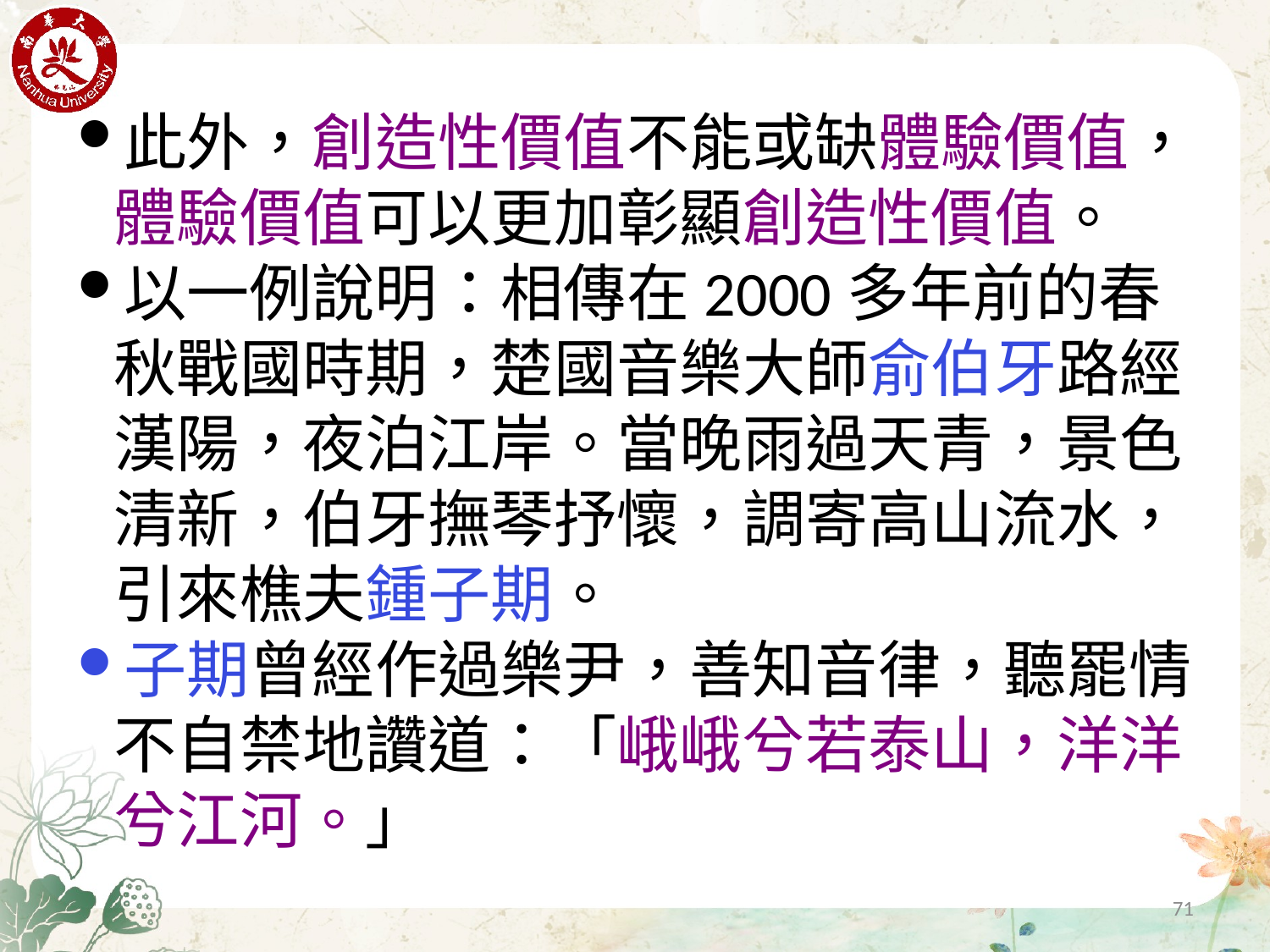

此外，創造性價值不能或缺體驗價值，體驗價值可以更加彰顯創造性價值。
以一例說明：相傳在2000多年前的春秋戰國時期，楚國音樂大師俞伯牙路經漢陽，夜泊江岸。當晚雨過天青，景色清新，伯牙撫琴抒懷，調寄高山流水，引來樵夫鍾子期。
子期曾經作過樂尹，善知音律，聽罷情不自禁地讚道：「峨峨兮若泰山，洋洋兮江河。」
71